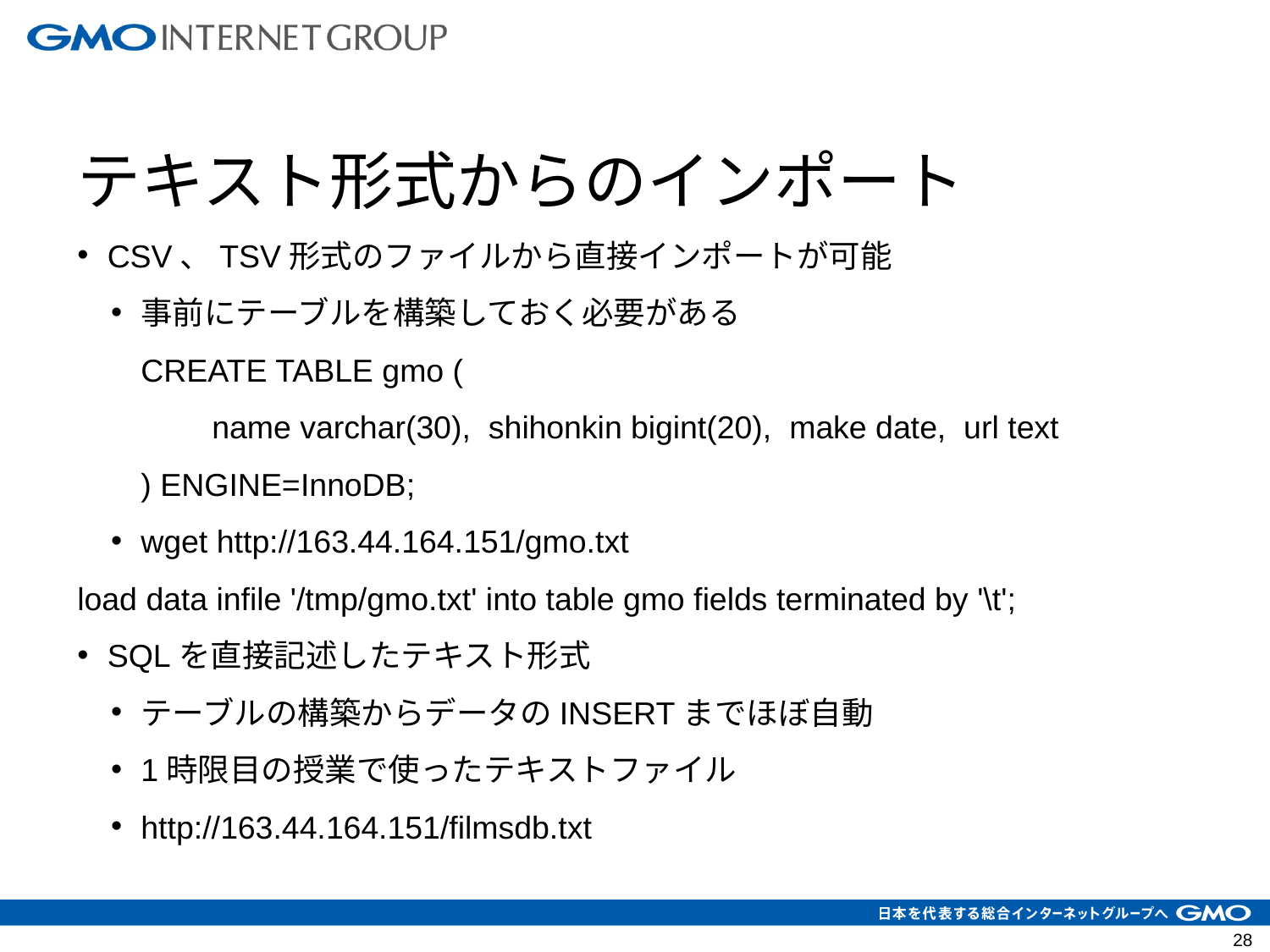

テキスト形式からのインポート
CSV、TSV形式のファイルから直接インポートが可能
事前にテーブルを構築しておく必要がある
CREATE TABLE gmo (
　　name varchar(30),  shihonkin bigint(20),  make date,  url text
) ENGINE=InnoDB;
wget http://163.44.164.151/gmo.txt
load data infile '/tmp/gmo.txt' into table gmo fields terminated by '\t';
SQLを直接記述したテキスト形式
テーブルの構築からデータのINSERTまでほぼ自動
1時限目の授業で使ったテキストファイル
http://163.44.164.151/filmsdb.txt